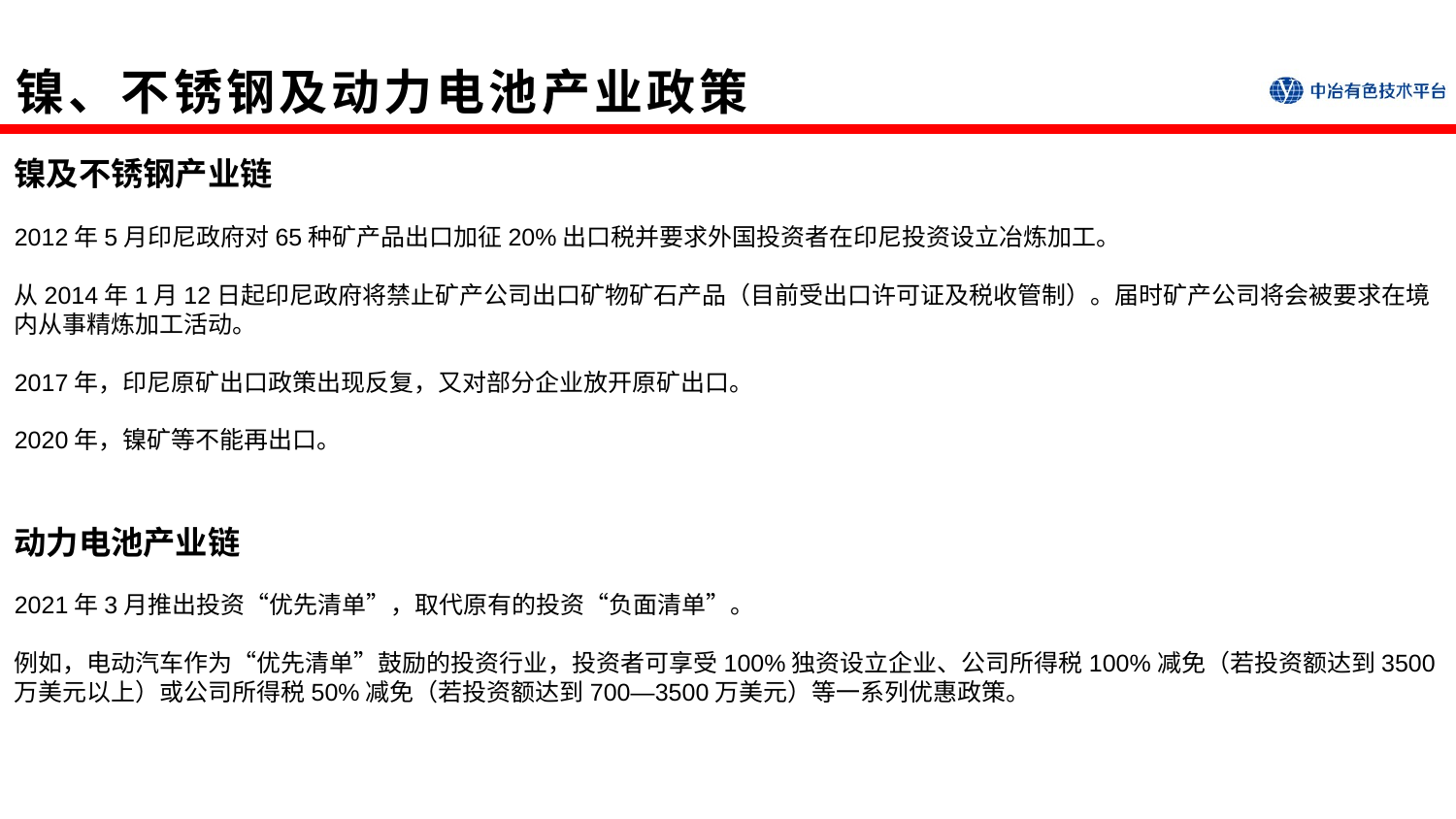

# 镍、不锈钢及动力电池产业政策
镍及不锈钢产业链

2012年5月印尼政府对65种矿产品出口加征20%出口税并要求外国投资者在印尼投资设立冶炼加工。

从2014年1月12日起印尼政府将禁止矿产公司出口矿物矿石产品（目前受出口许可证及税收管制）。届时矿产公司将会被要求在境内从事精炼加工活动。

2017年，印尼原矿出口政策出现反复，又对部分企业放开原矿出口。

2020年，镍矿等不能再出口。

动力电池产业链

2021年3月推出投资“优先清单”，取代原有的投资“负面清单”。

例如，电动汽车作为“优先清单”鼓励的投资行业，投资者可享受100%独资设立企业、公司所得税100%减免（若投资额达到3500万美元以上）或公司所得税50%减免（若投资额达到700—3500万美元）等一系列优惠政策。